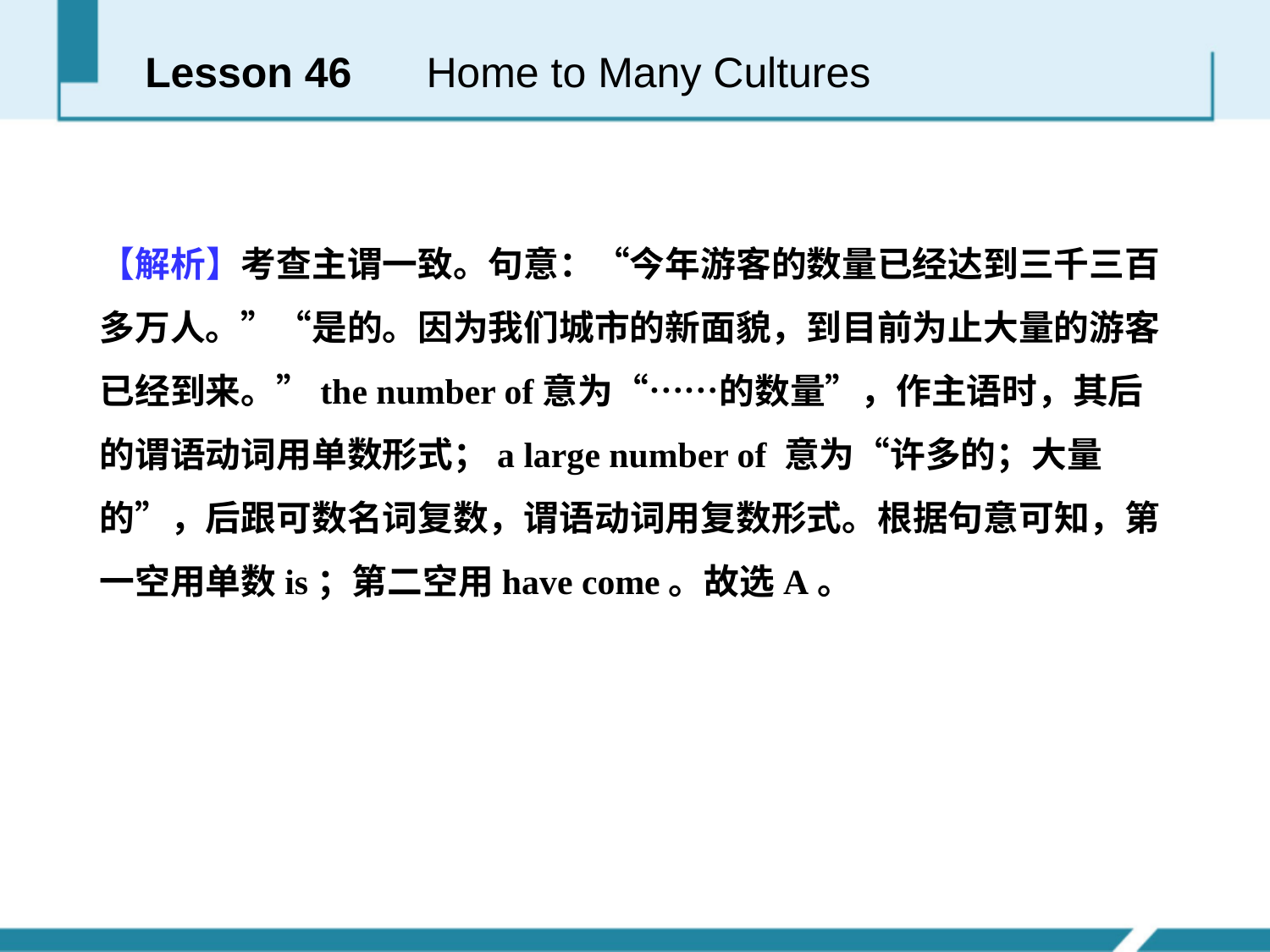

Lesson 46 　Home to Many Cultures
【解析】考查主谓一致。句意：“今年游客的数量已经达到三千三百多万人。”“是的。因为我们城市的新面貌，到目前为止大量的游客已经到来。”the number of意为“……的数量”，作主语时，其后的谓语动词用单数形式；a large number of 意为“许多的；大量的”，后跟可数名词复数，谓语动词用复数形式。根据句意可知，第一空用单数is；第二空用have come。故选A。